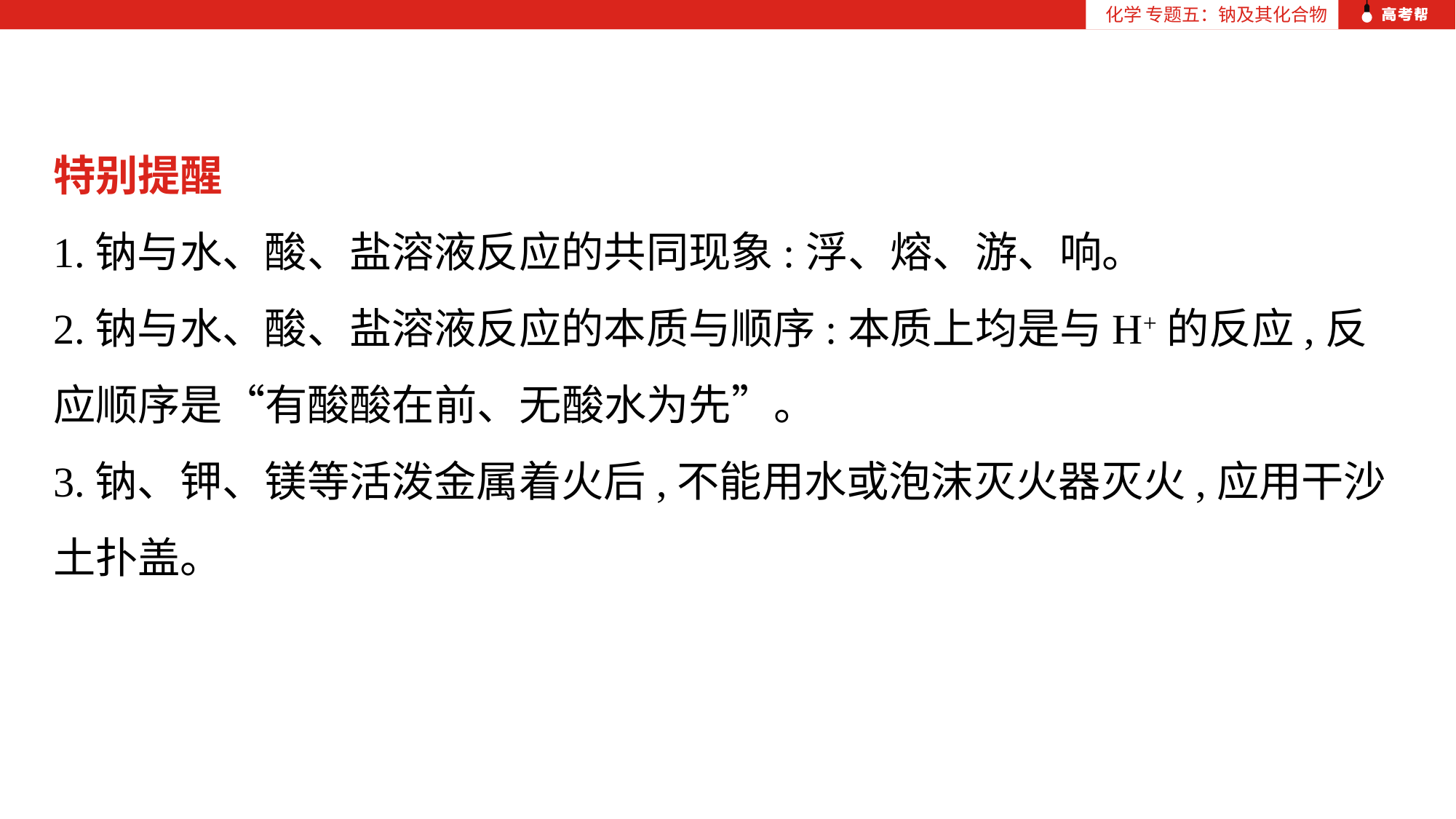

化学 专题五：钠及其化合物

特别提醒
1.钠与水、酸、盐溶液反应的共同现象:浮、熔、游、响。
2.钠与水、酸、盐溶液反应的本质与顺序:本质上均是与H+的反应,反应顺序是“有酸酸在前、无酸水为先”。
3.钠、钾、镁等活泼金属着火后,不能用水或泡沫灭火器灭火,应用干沙土扑盖。